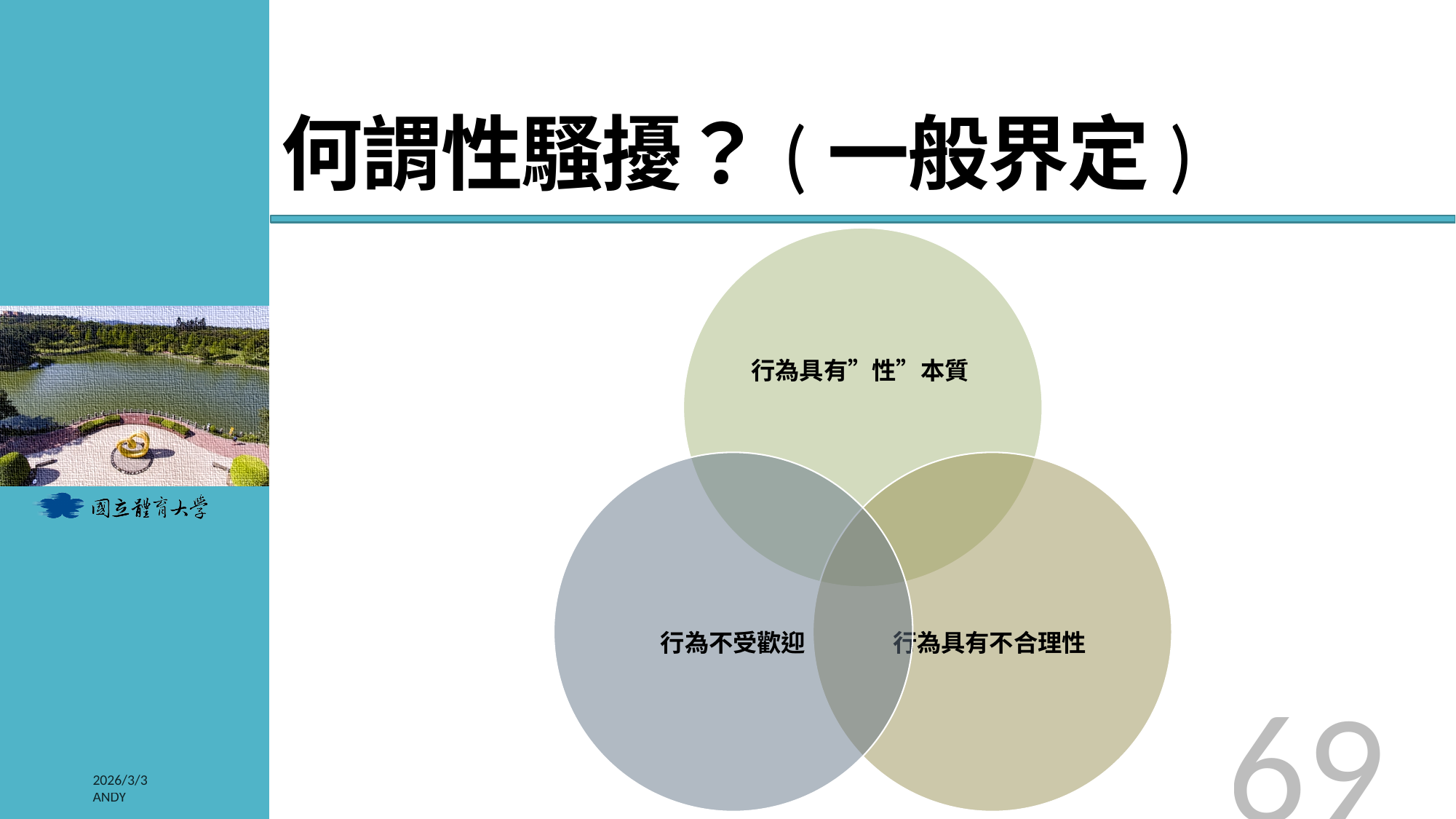

# 何謂性騷擾？(一般界定)
行為具有”性”本質
行為具有不合理性
行為不受歡迎
69
2026/3/3
Andy